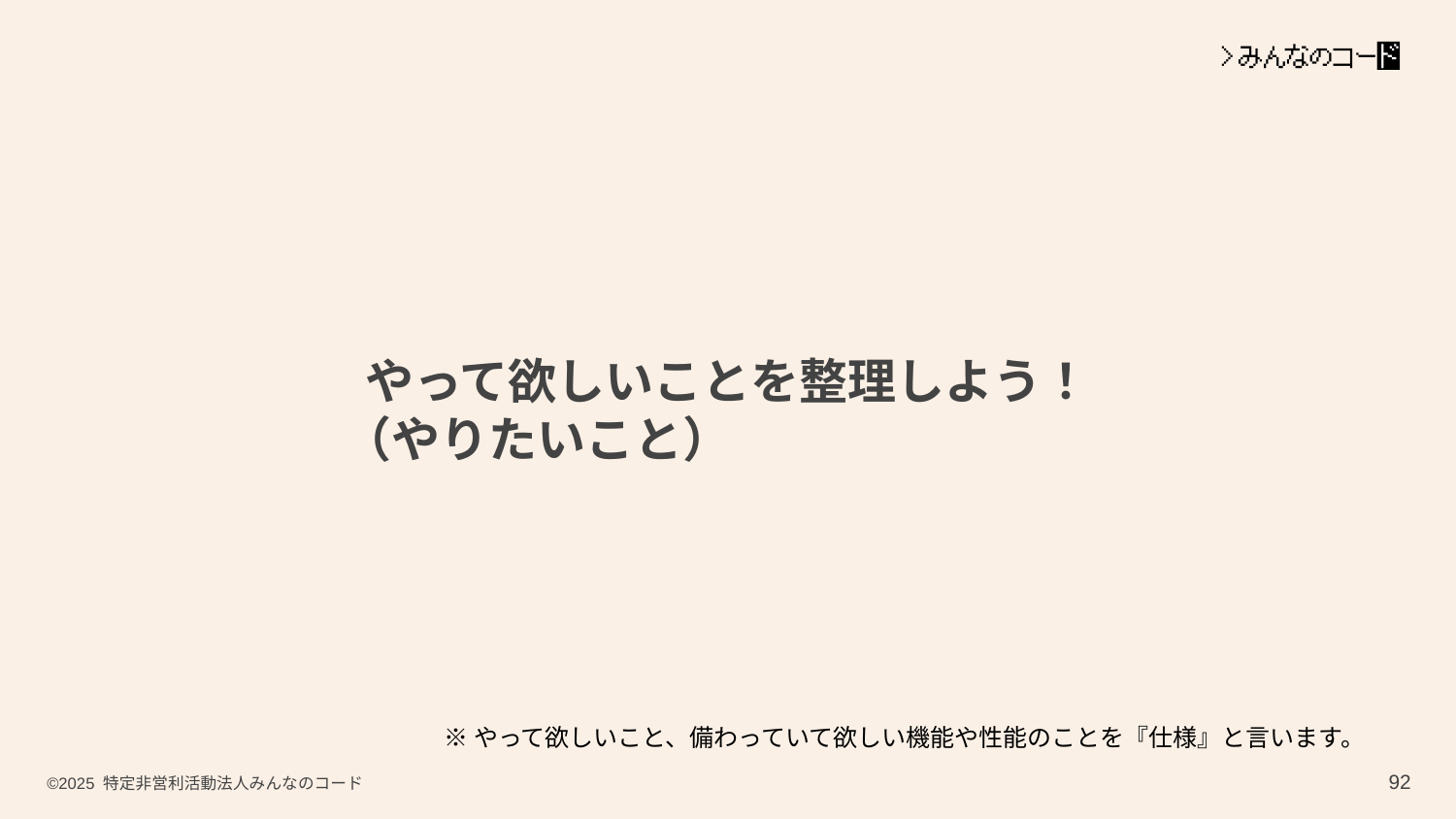

# やって欲しいことを整理しよう！
（やりたいこと）
※やって欲しいこと、備わっていて欲しい機能や性能のことを『仕様』と言います。